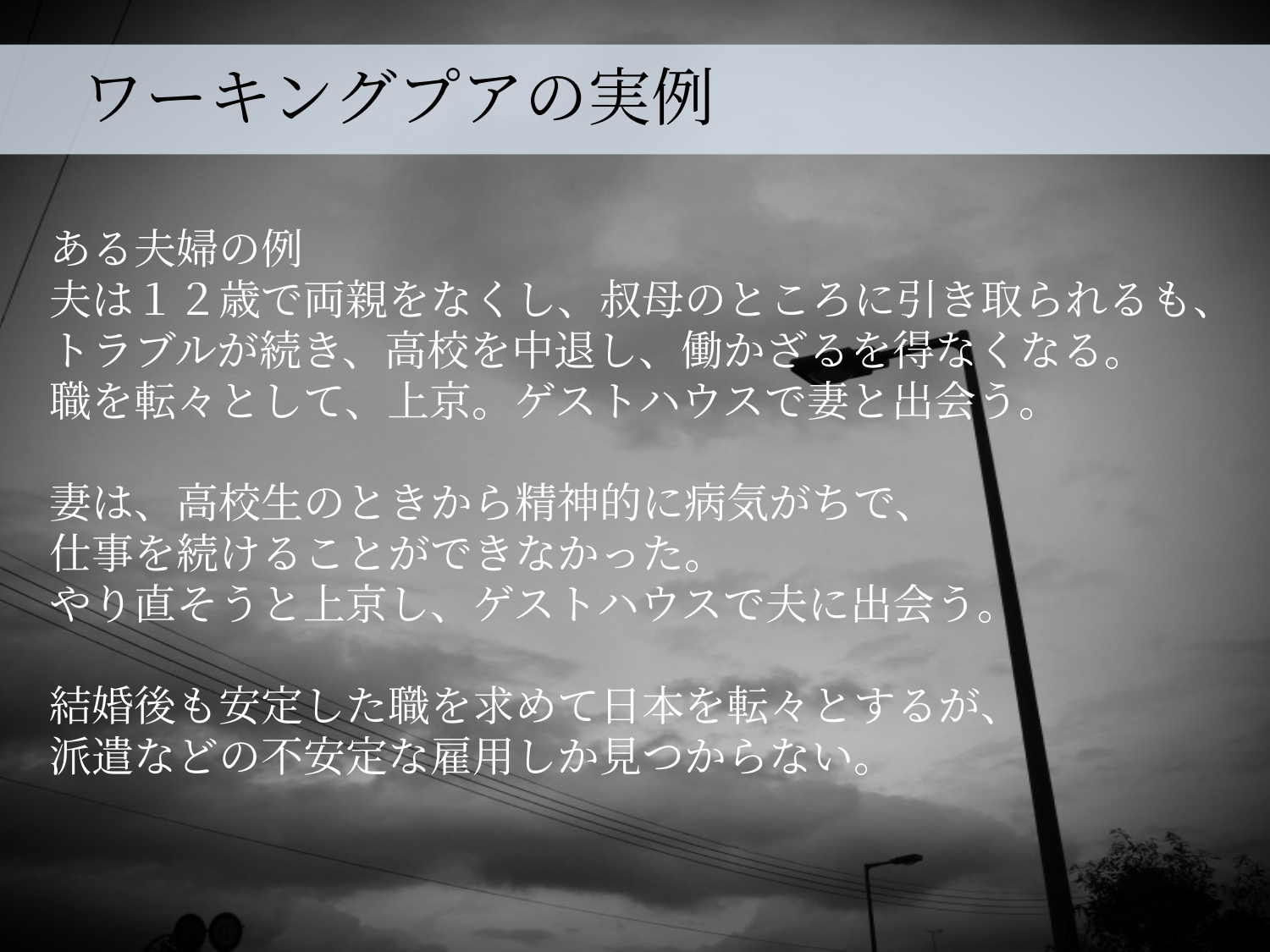

ワーキングプアの実例
ある夫婦の例
夫は１２歳で両親をなくし、叔母のところに引き取られるも、
トラブルが続き、高校を中退し、働かざるを得なくなる。
職を転々として、上京。ゲストハウスで妻と出会う。

妻は、高校生のときから精神的に病気がちで、
仕事を続けることができなかった。
やり直そうと上京し、ゲストハウスで夫に出会う。

結婚後も安定した職を求めて日本を転々とするが、
派遣などの不安定な雇用しか見つからない。